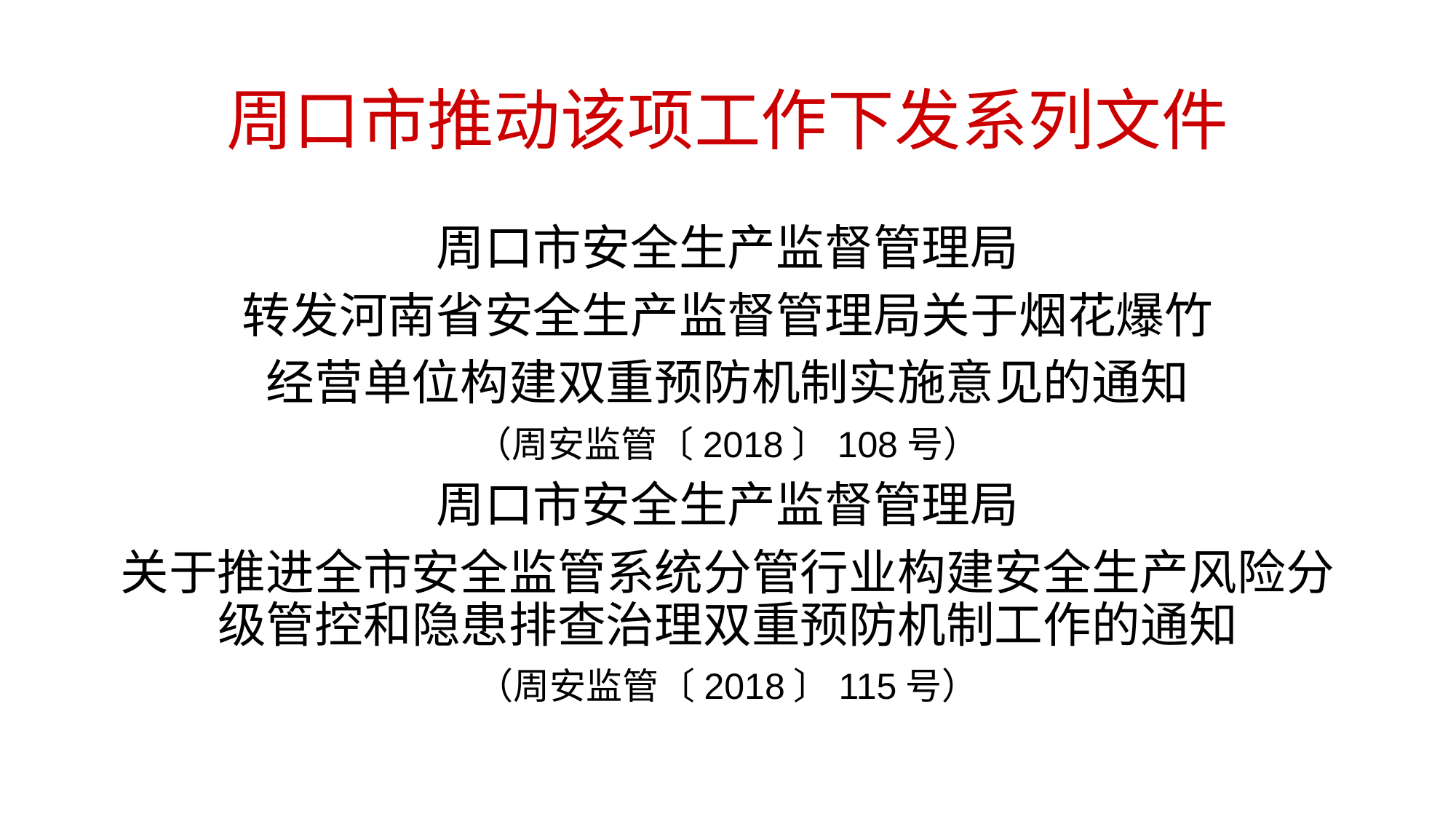

# 周口市推动该项工作下发系列文件
周口市安全生产监督管理局
转发河南省安全生产监督管理局关于烟花爆竹
经营单位构建双重预防机制实施意见的通知
（周安监管〔2018〕108号）
周口市安全生产监督管理局
关于推进全市安全监管系统分管行业构建安全生产风险分级管控和隐患排查治理双重预防机制工作的通知
（周安监管〔2018〕115号）